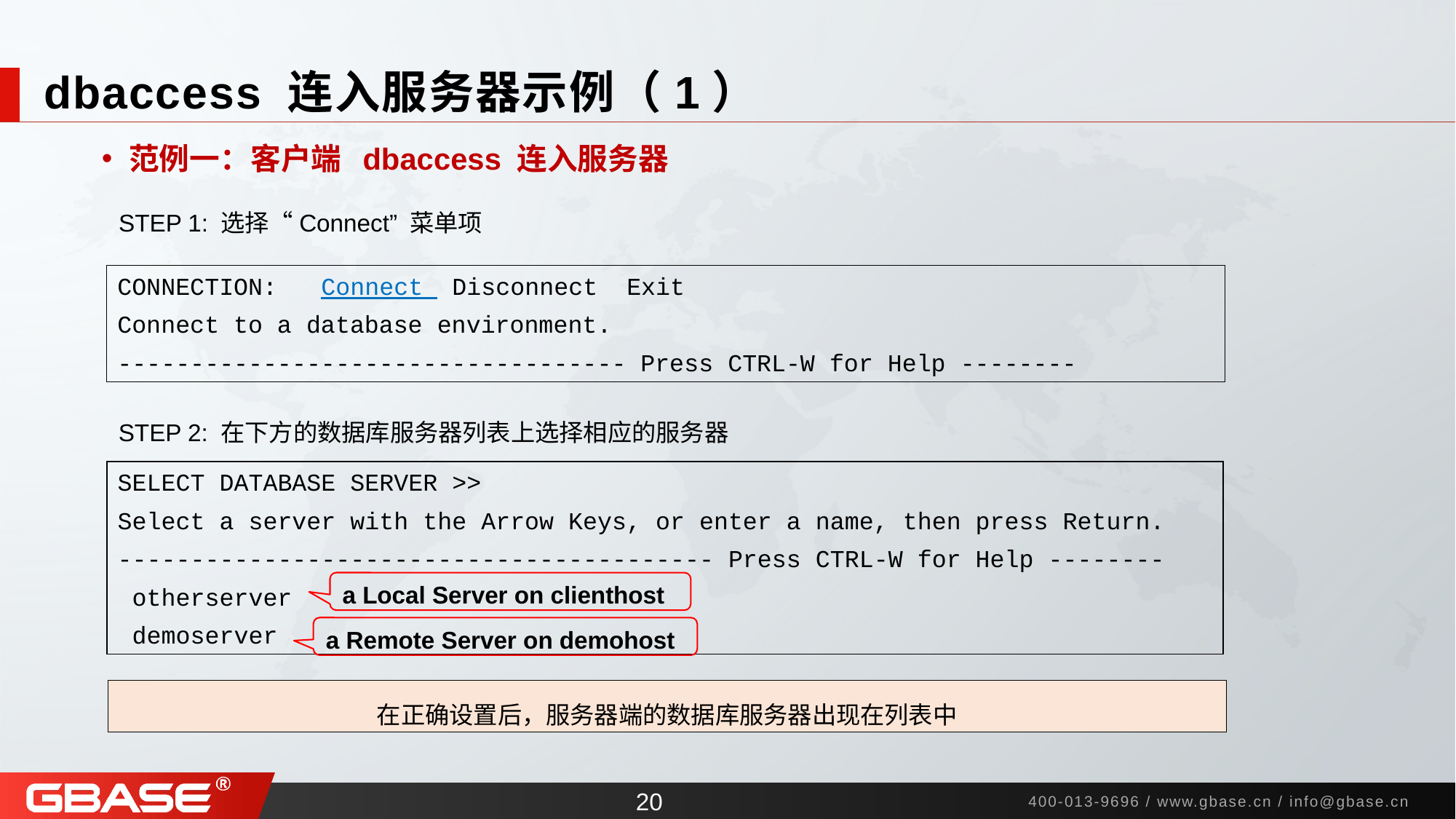

# dbaccess 连入服务器示例（1）
范例一：客户端  dbaccess 连入服务器

STEP 1: 选择“Connect” 菜单项
CONNECTION:   Connect  Disconnect  Exit
Connect to a database environment.
----------------------------------- Press CTRL-W for Help --------
STEP 2: 在下方的数据库服务器列表上选择相应的服务器
SELECT DATABASE SERVER >>
Select a server with the Arrow Keys, or enter a name, then press Return.
----------------------------------------- Press CTRL-W for Help --------
 otherserver
 demoserver
a Local Server on clienthost
a Remote Server on demohost
在正确设置后，服务器端的数据库服务器出现在列表中